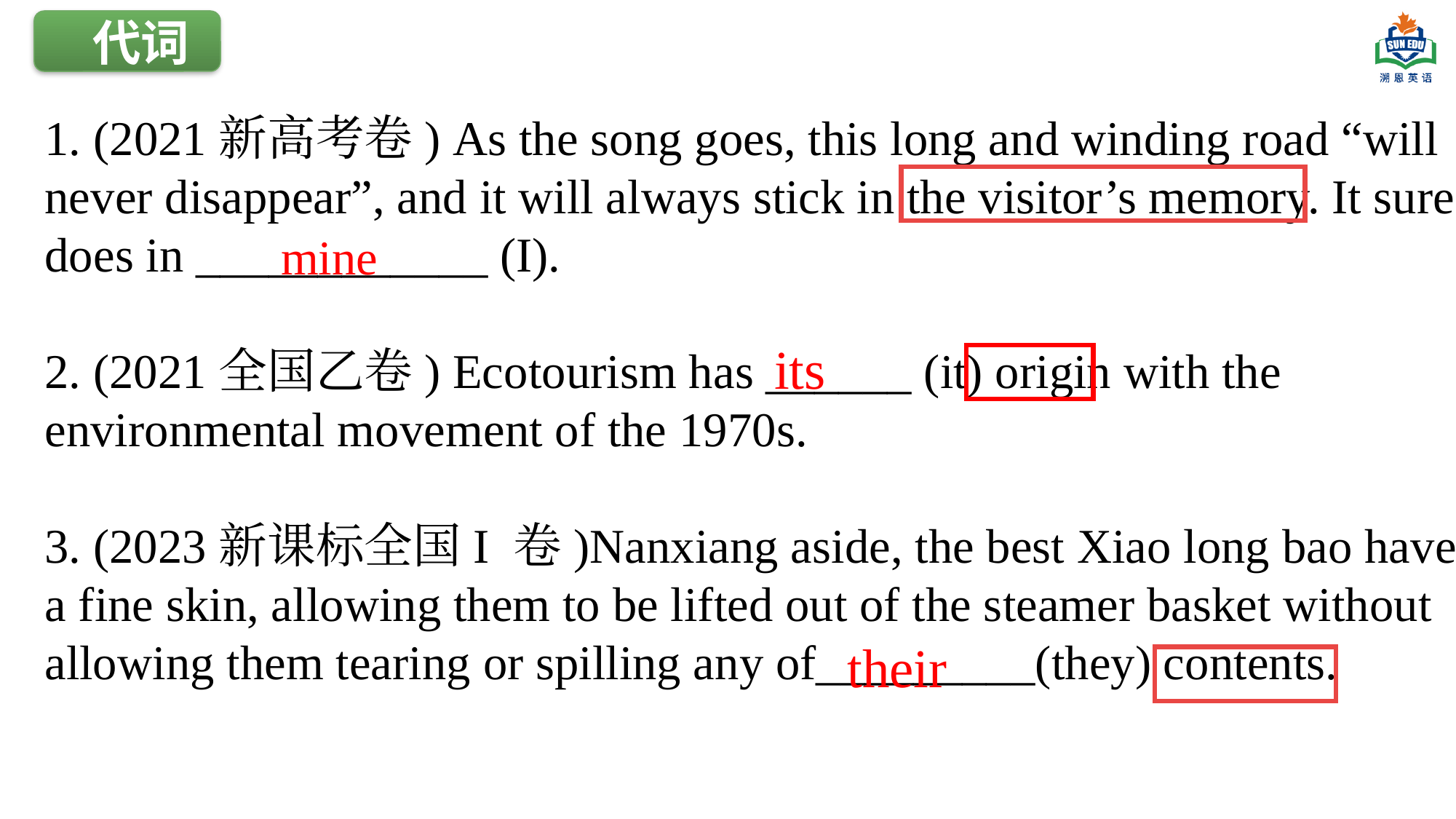

代词
1. (2021新高考卷) As the song goes, this long and winding road “will never disappear”, and it will always stick in the visitor’s memory. It sure does in ____________ (I).

2. (2021全国乙卷) Ecotourism has ______ (it) origin with the environmental movement of the 1970s.

3. (2023新课标全国I 卷)Nanxiang aside, the best Xiao long bao have a fine skin, allowing them to be lifted out of the steamer basket without allowing them tearing or spilling any of_________(they) contents.

 mine
 its

 their